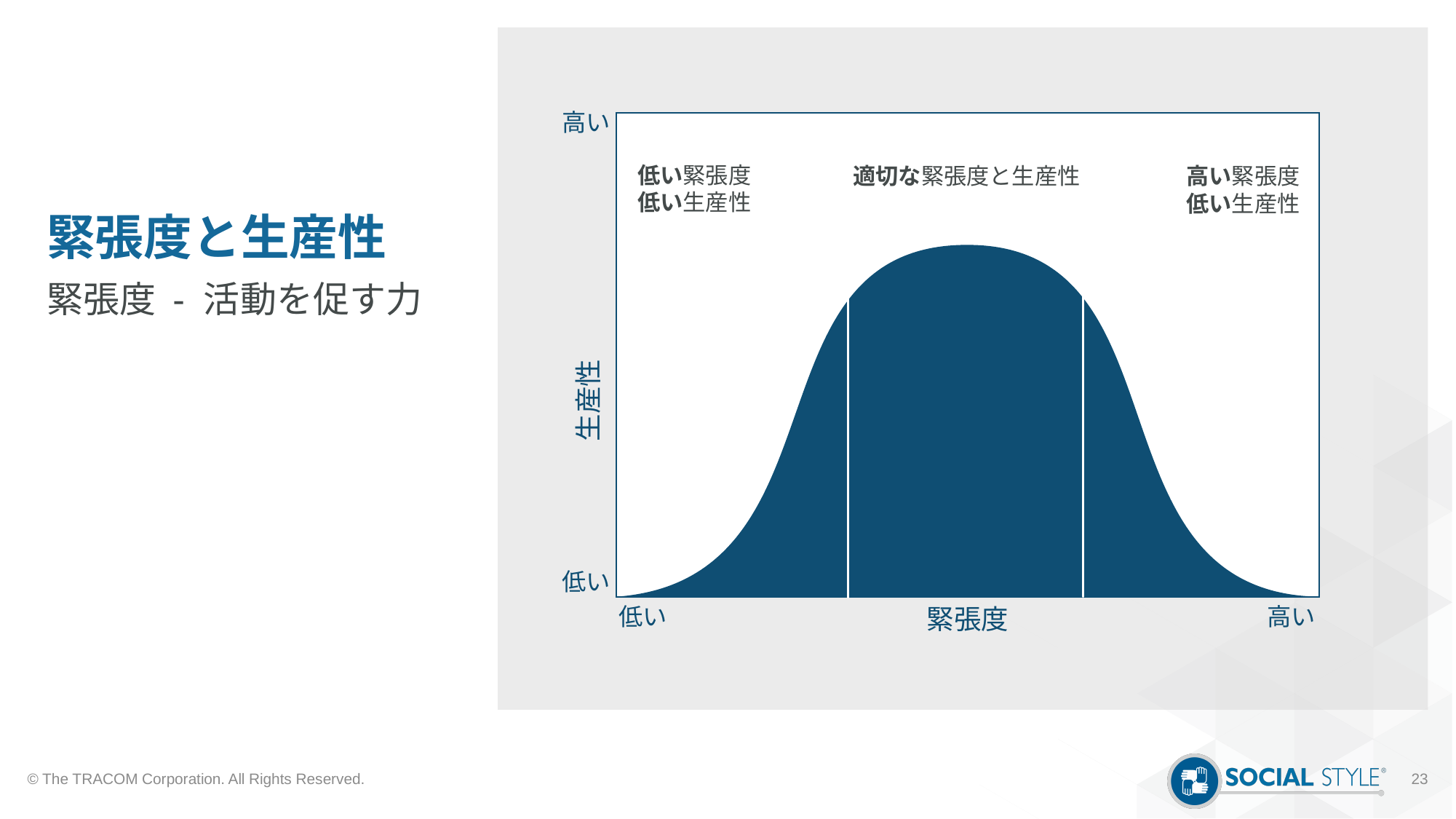

# 緊張度と生産性

高い

低い緊張度
低い生産性
適切な緊張度と生産性
高い緊張度
低い生産性

緊張度 - 活動を促す力
生産性
低い
低い
高い
緊張度
© The TRACOM Corporation. All Rights Reserved.
23